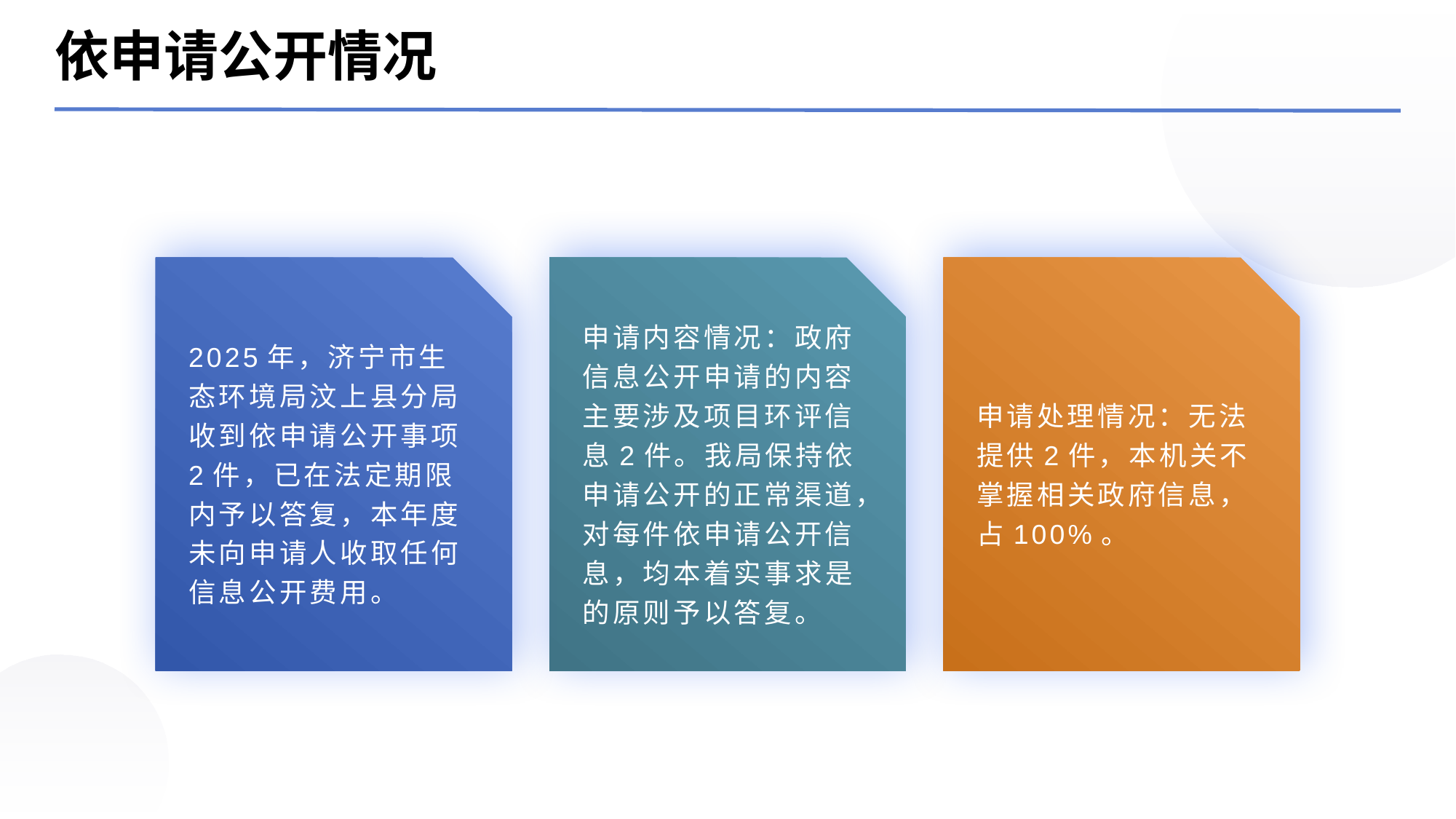

依申请公开情况

2025年，济宁市生态环境局汶上县分局收到依申请公开事项2件，已在法定期限内予以答复，本年度未向申请人收取任何信息公开费用。
申请内容情况：政府信息公开申请的内容主要涉及项目环评信息2件。我局保持依申请公开的正常渠道，对每件依申请公开信息，均本着实事求是的原则予以答复。
申请处理情况：无法提供2件，本机关不掌握相关政府信息，占100%。